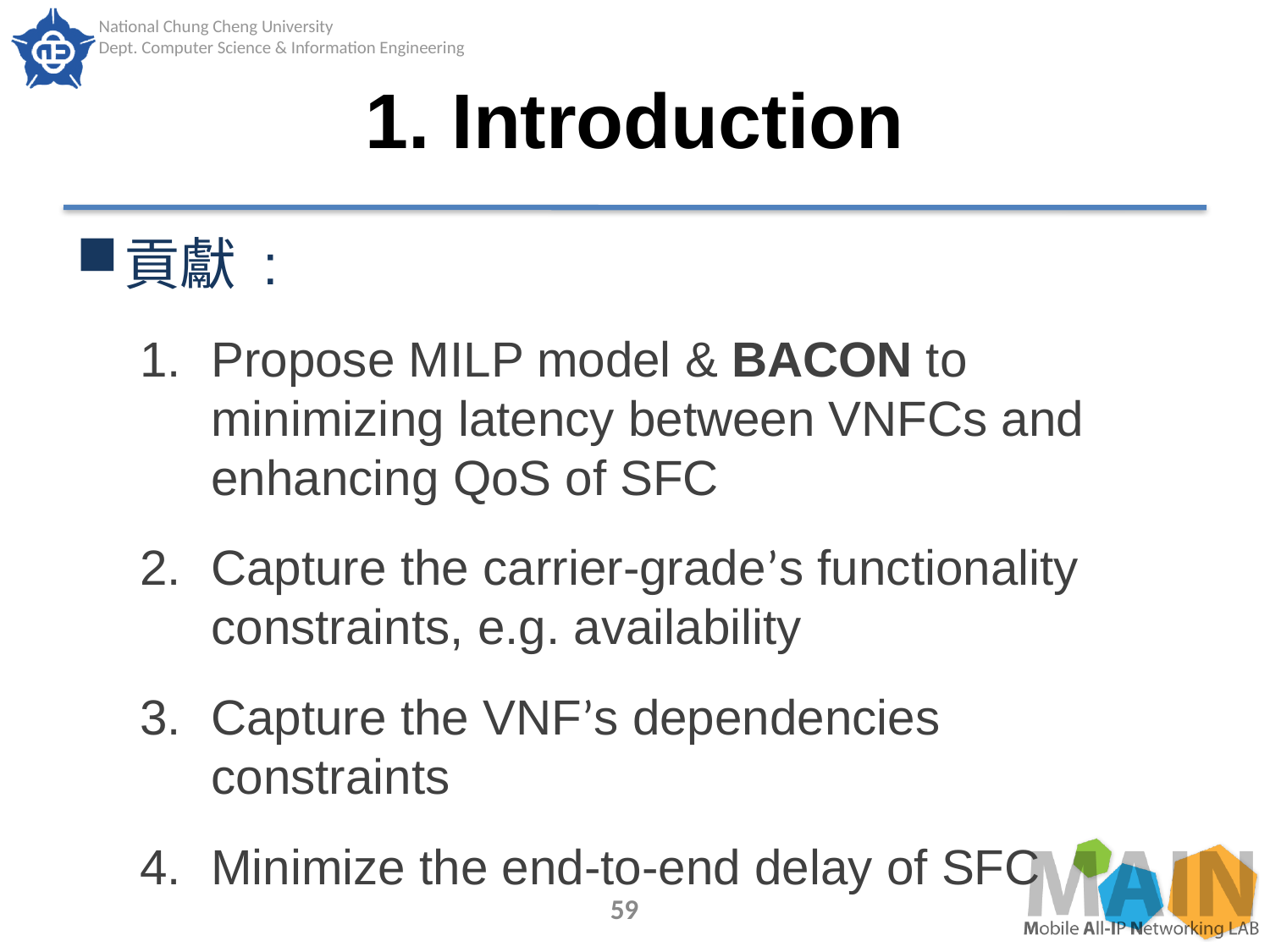

# 1. Introduction
貢獻 :
Propose MILP model & BACON to minimizing latency between VNFCs and enhancing QoS of SFC
Capture the carrier-grade’s functionality constraints, e.g. availability
Capture the VNF’s dependencies constraints
Minimize the end-to-end delay of SFC

59